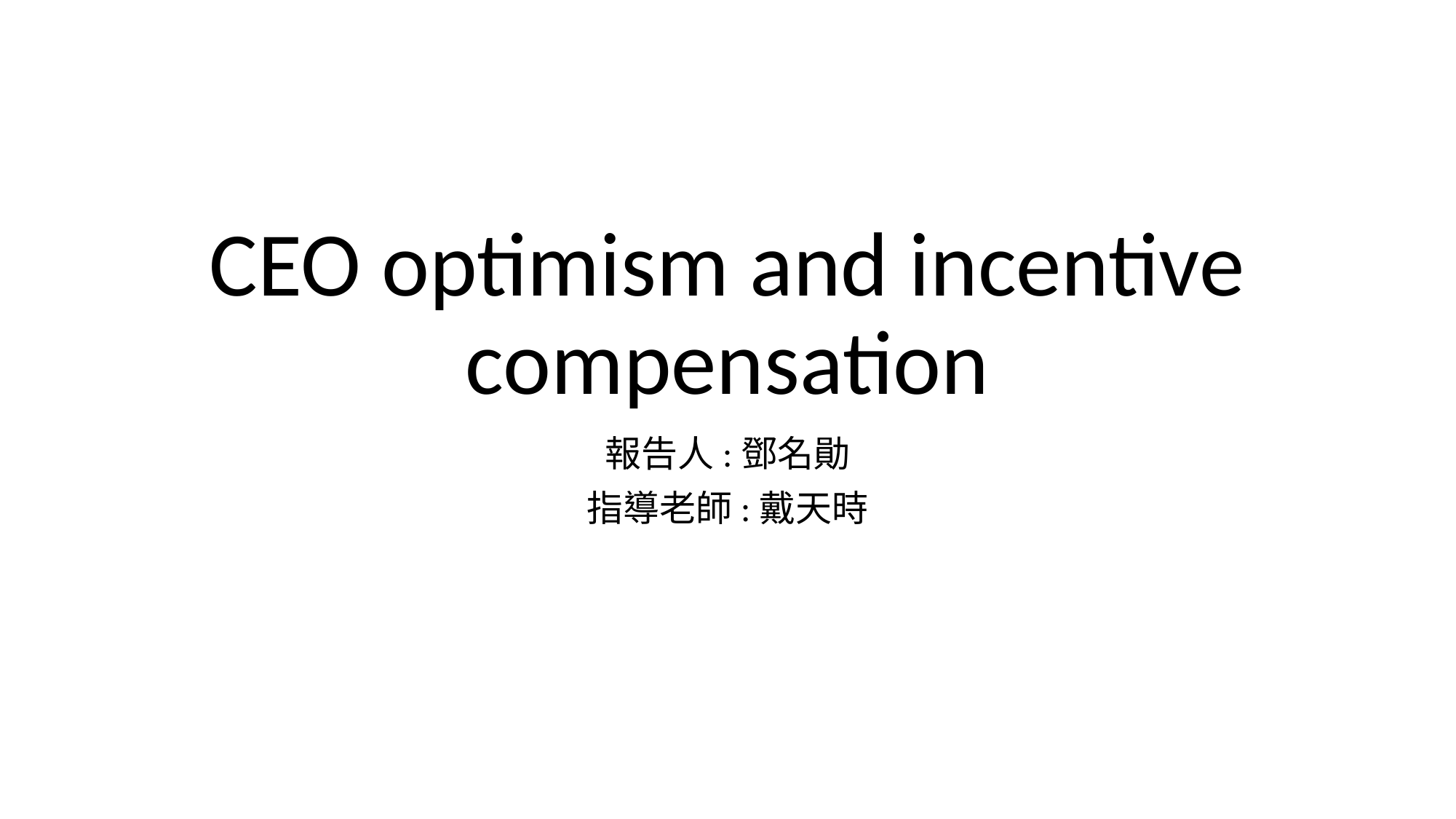

# CEO optimism and incentive compensation
報告人:鄧名勛
指導老師:戴天時